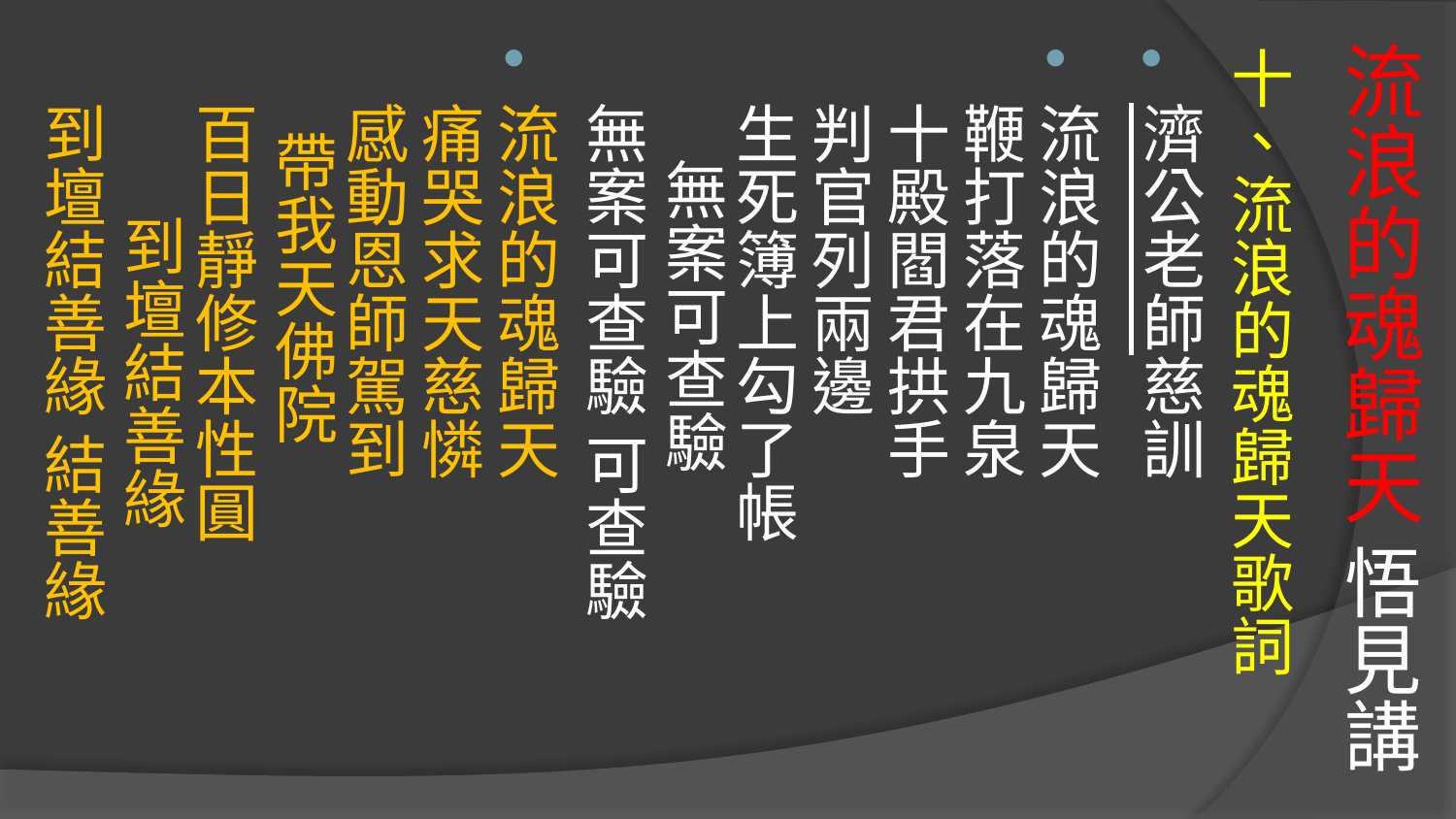

# 流浪的魂歸天 悟見講
十、流浪的魂歸天歌詞
濟公老師慈訓
流浪的魂歸天                    鞭打落在九泉 
十殿閻君拱手                      判官列兩邊 
生死簿上勾了帳                     無案可查驗 
無案可查驗 可查驗
流浪的魂歸天                      痛哭求天慈憐 
感動恩師駕到                        帶我天佛院 
百日靜修本性圓                         到壇結善緣 
到壇結善緣 結善緣